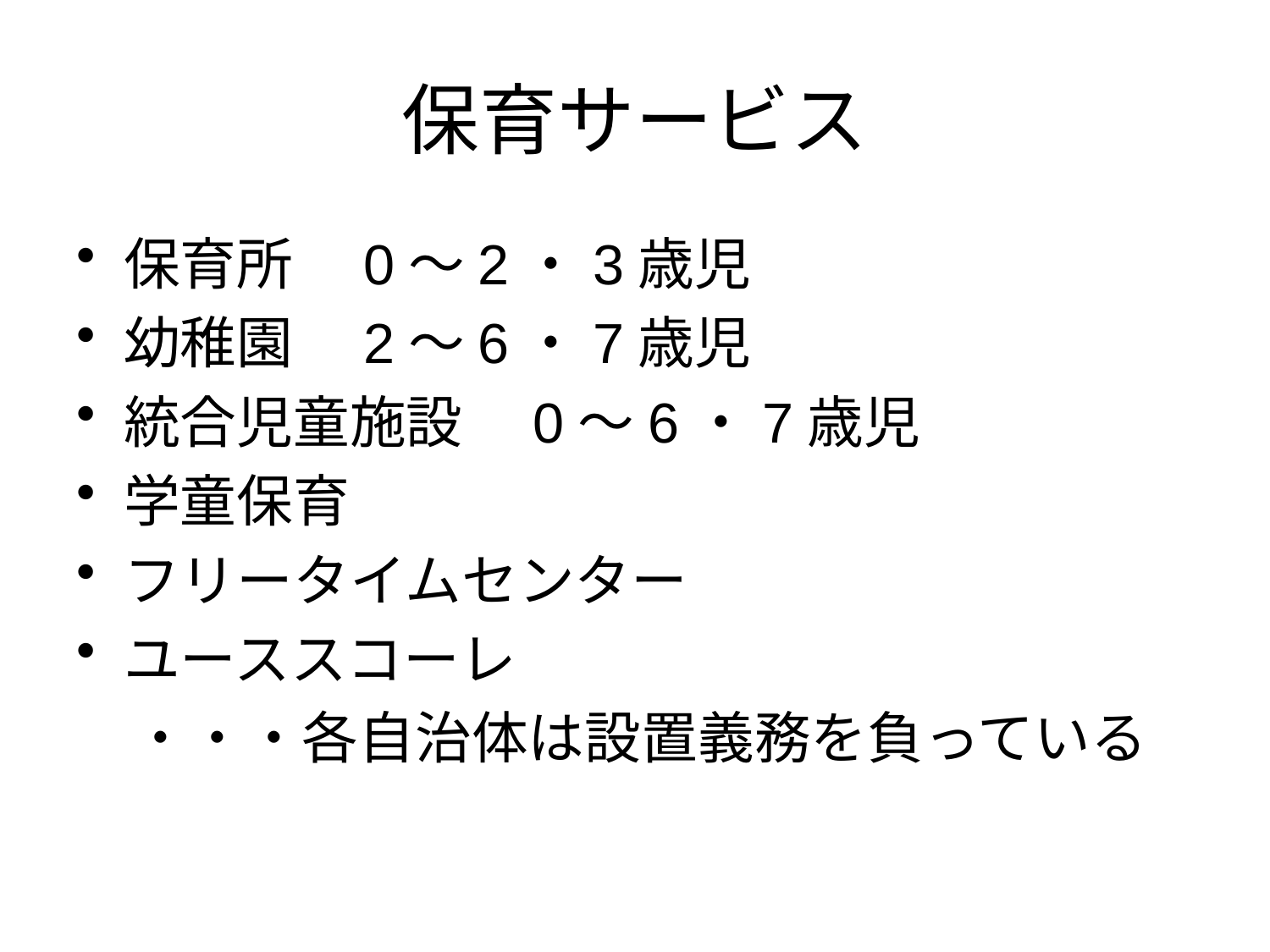

# 保育サービス
保育所　0～2・3歳児
幼稚園　2～6・7歳児
統合児童施設　0～6・7歳児
学童保育
フリータイムセンター
ユーススコーレ
　・・・各自治体は設置義務を負っている